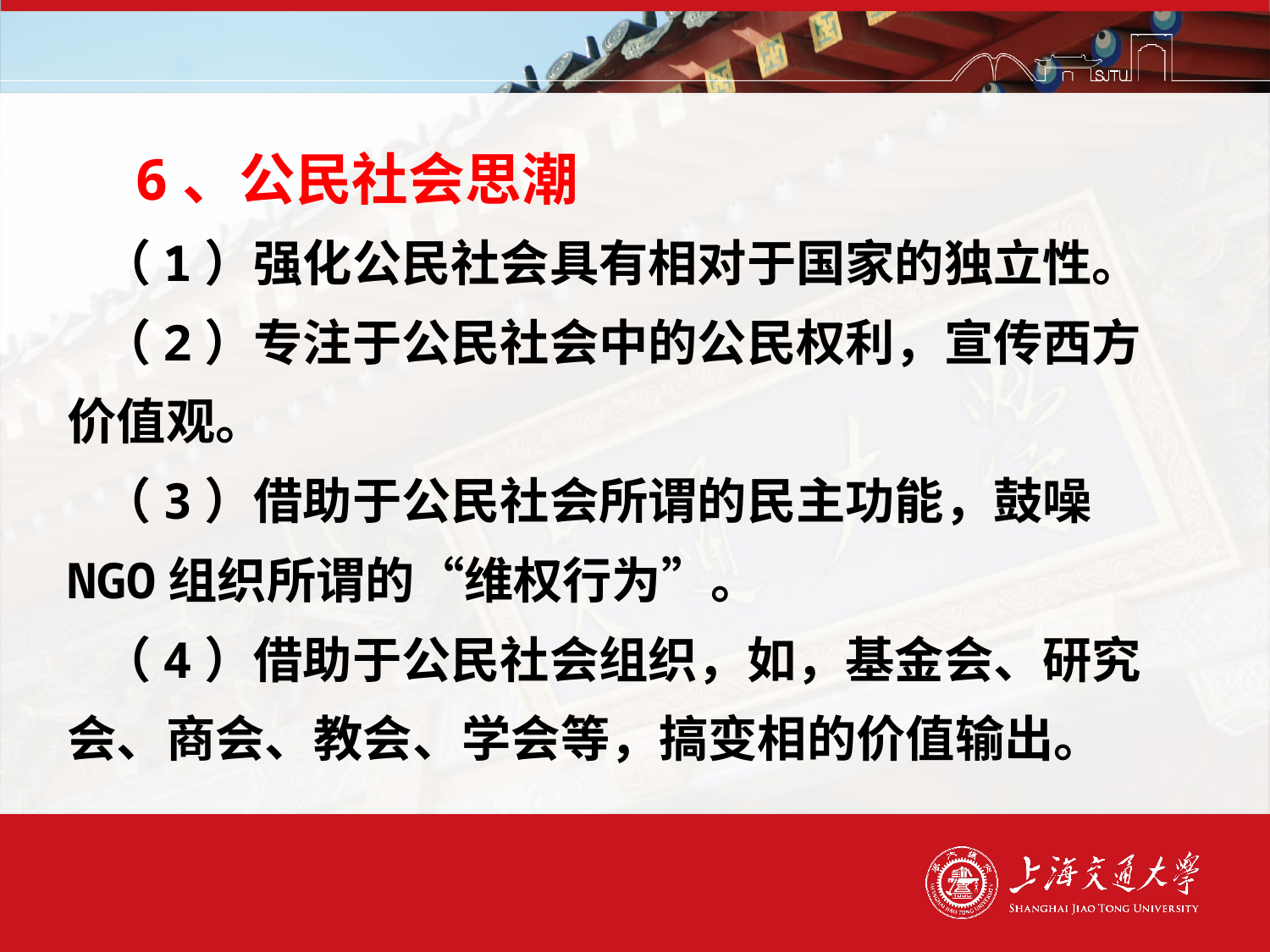

#
  6、公民社会思潮
  （1）强化公民社会具有相对于国家的独立性。
  （2）专注于公民社会中的公民权利，宣传西方价值观。
  （3）借助于公民社会所谓的民主功能，鼓噪NGO组织所谓的“维权行为”。
  （4）借助于公民社会组织，如，基金会、研究会、商会、教会、学会等，搞变相的价值输出。